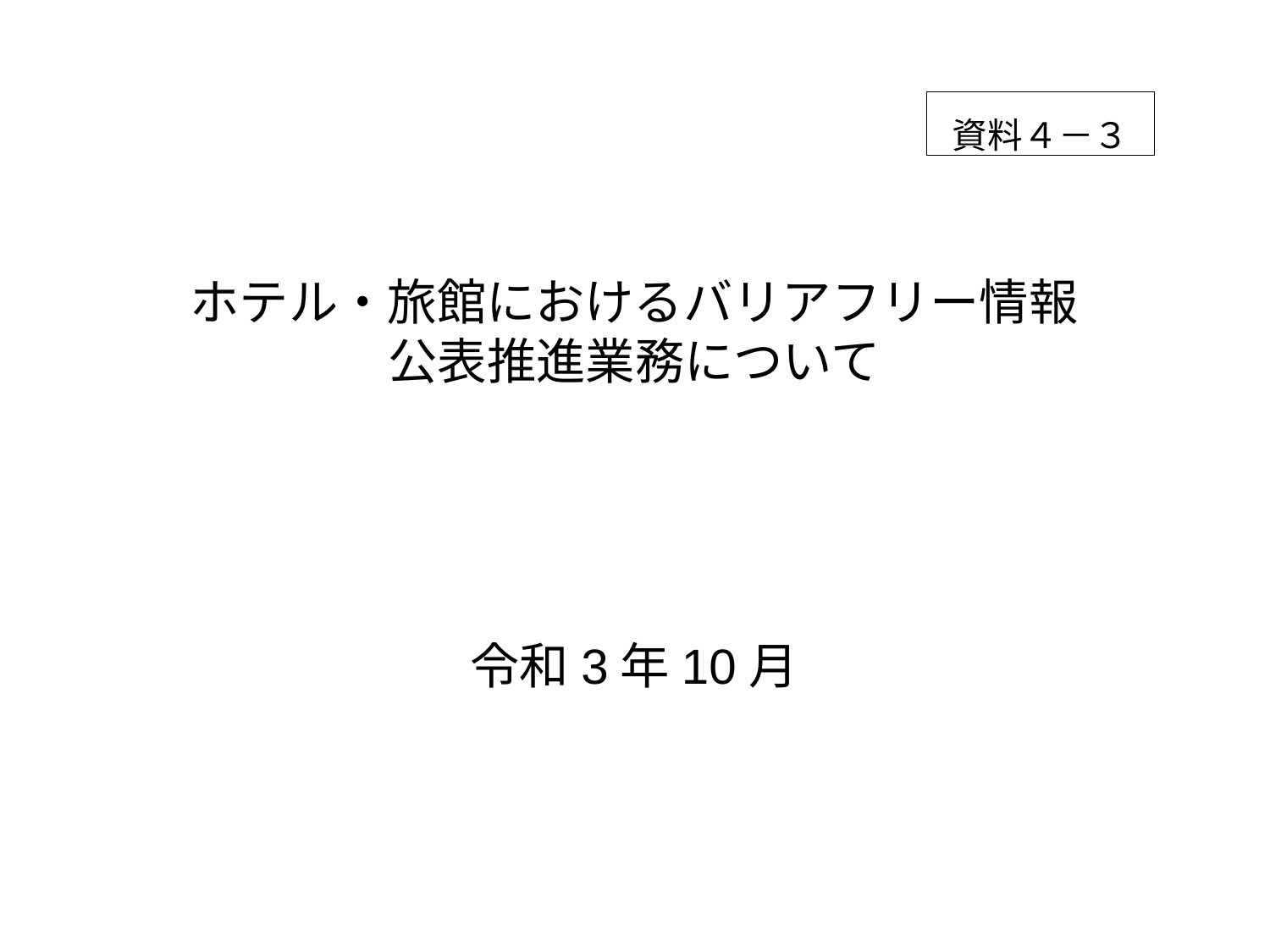

資料４－３

ホテル・旅館におけるバリアフリー情報
公表推進業務について
令和3年10月